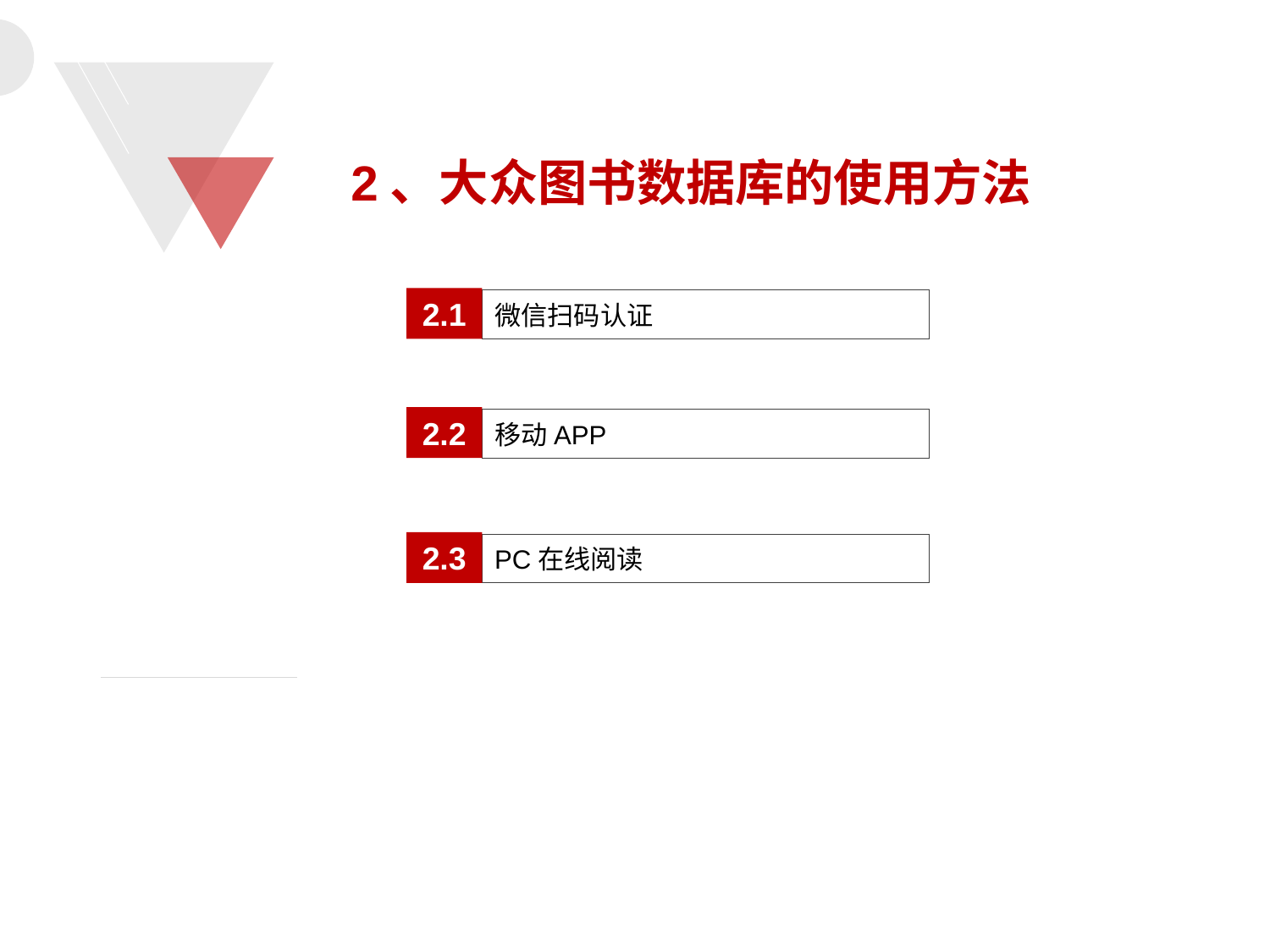

2、大众图书数据库的使用方法
2.1
微信扫码认证
2.2
移动APP

大众录
2.3
PC在线阅读